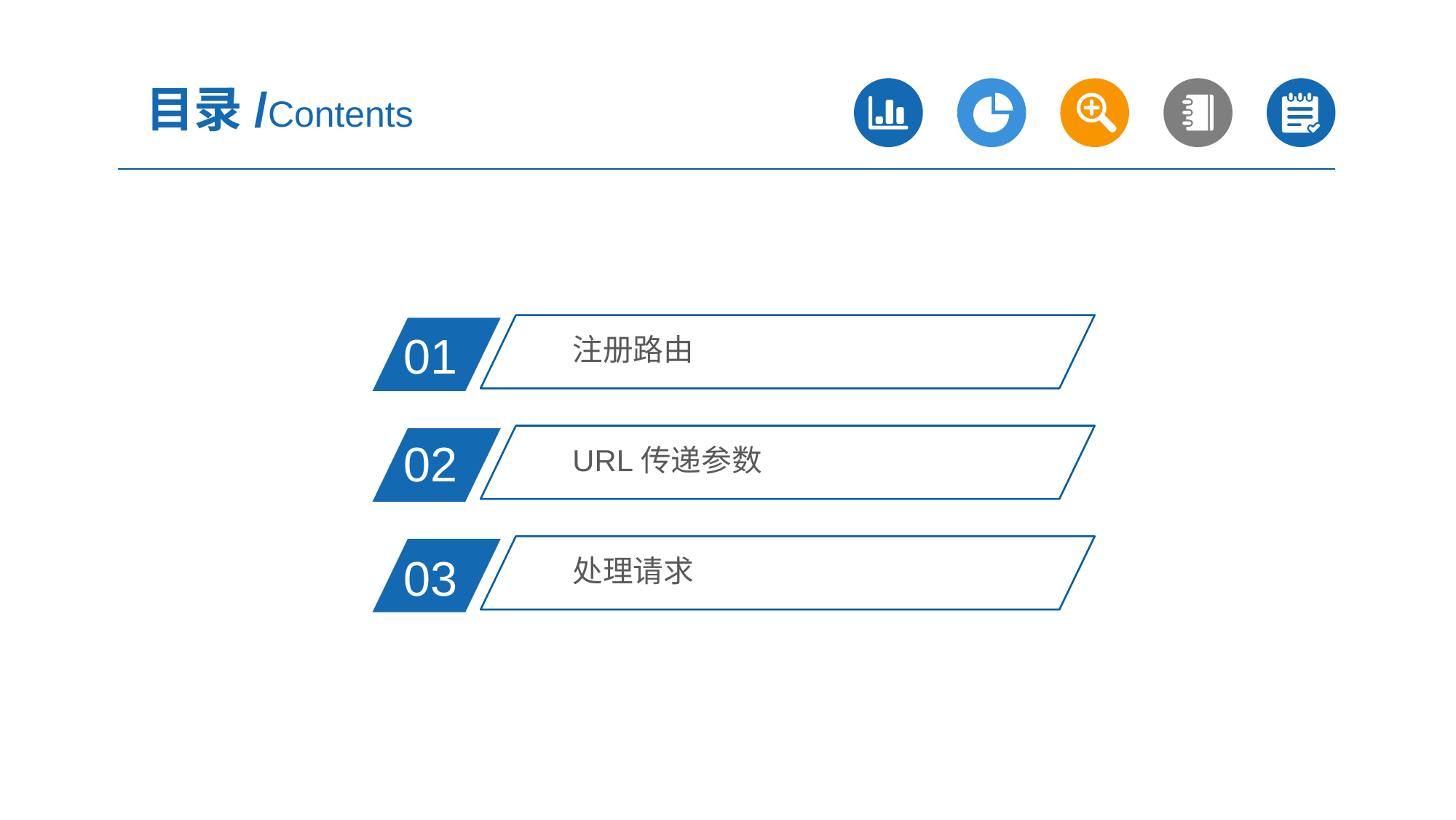

目录/Contents

注册路由

01

URL传递参数
02

处理请求

03